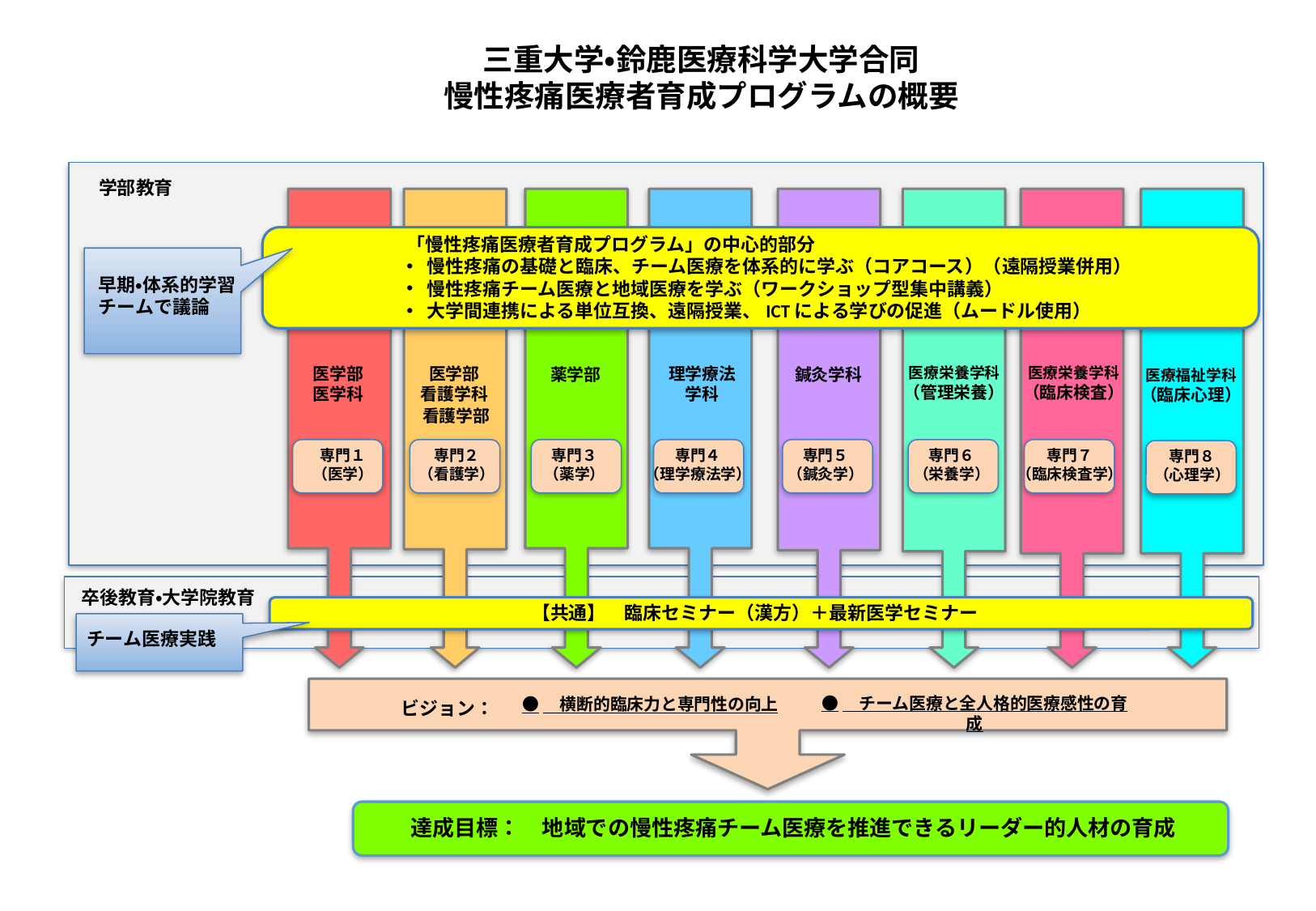

三重大学・鈴鹿医療科学大学合同
慢性疼痛医療者育成プログラムの概要

学部教育

「慢性疼痛医療者育成プログラム」の中心的部分
慢性疼痛の基礎と臨床、チーム医療を体系的に学ぶ（コアコース）（遠隔授業併用）
慢性疼痛チーム医療と地域医療を学ぶ（ワークショップ型集中講義）
大学間連携による単位互換、遠隔授業、ICTによる学びの促進（ムードル使用）

早期・体系的学習
チームで議論
薬学部
鍼灸学科
医療栄養学科
（臨床検査）
医学部
医学科
医学部
看護学科
理学療法
学科
医療栄養学科
（管理栄養）
医療福祉学科
（臨床心理）
看護学部
専門１
（医学）
専門２
（看護学）
専門３
（薬学）
専門４
（理学療法学）
専門５
（鍼灸学）
専門６
（栄養学）
専門７
（臨床検査学）
専門８
（心理学）

卒後教育・大学院教育
【共通】　臨床セミナー（漢方）＋最新医学セミナー

チーム医療実践

●　チーム医療と全人格的医療感性の育成
●　横断的臨床力と専門性の向上
ビジョン：

達成目標：　地域での慢性疼痛チーム医療を推進できるリーダー的人材の育成